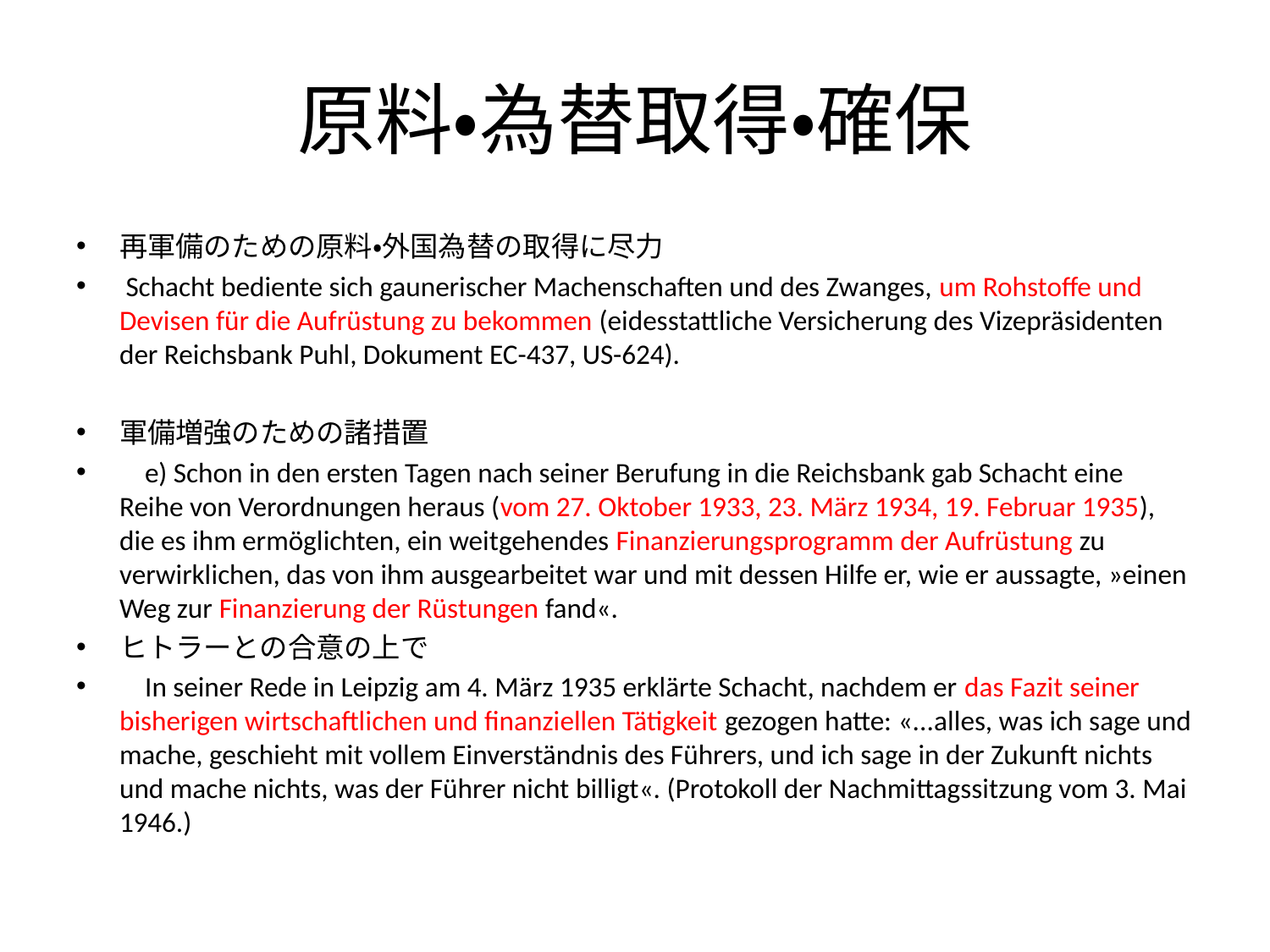

# 原料・為替取得・確保
再軍備のための原料・外国為替の取得に尽力
 Schacht bediente sich gaunerischer Machenschaften und des Zwanges, um Rohstoffe und Devisen für die Aufrüstung zu bekommen (eidesstattliche Versicherung des Vizepräsidenten der Reichsbank Puhl, Dokument EC-437, US-624).

軍備増強のための諸措置
    e) Schon in den ersten Tagen nach seiner Berufung in die Reichsbank gab Schacht eine Reihe von Verordnungen heraus (vom 27. Oktober 1933, 23. März 1934, 19. Februar 1935), die es ihm ermöglichten, ein weitgehendes Finanzierungsprogramm der Aufrüstung zu verwirklichen, das von ihm ausgearbeitet war und mit dessen Hilfe er, wie er aussagte, »einen Weg zur Finanzierung der Rüstungen fand«.
ヒトラーとの合意の上で
    In seiner Rede in Leipzig am 4. März 1935 erklärte Schacht, nachdem er das Fazit seiner bisherigen wirtschaftlichen und finanziellen Tätigkeit gezogen hatte: «...alles, was ich sage und mache, geschieht mit vollem Einverständnis des Führers, und ich sage in der Zukunft nichts und mache nichts, was der Führer nicht billigt«. (Protokoll der Nachmittagssitzung vom 3. Mai 1946.)